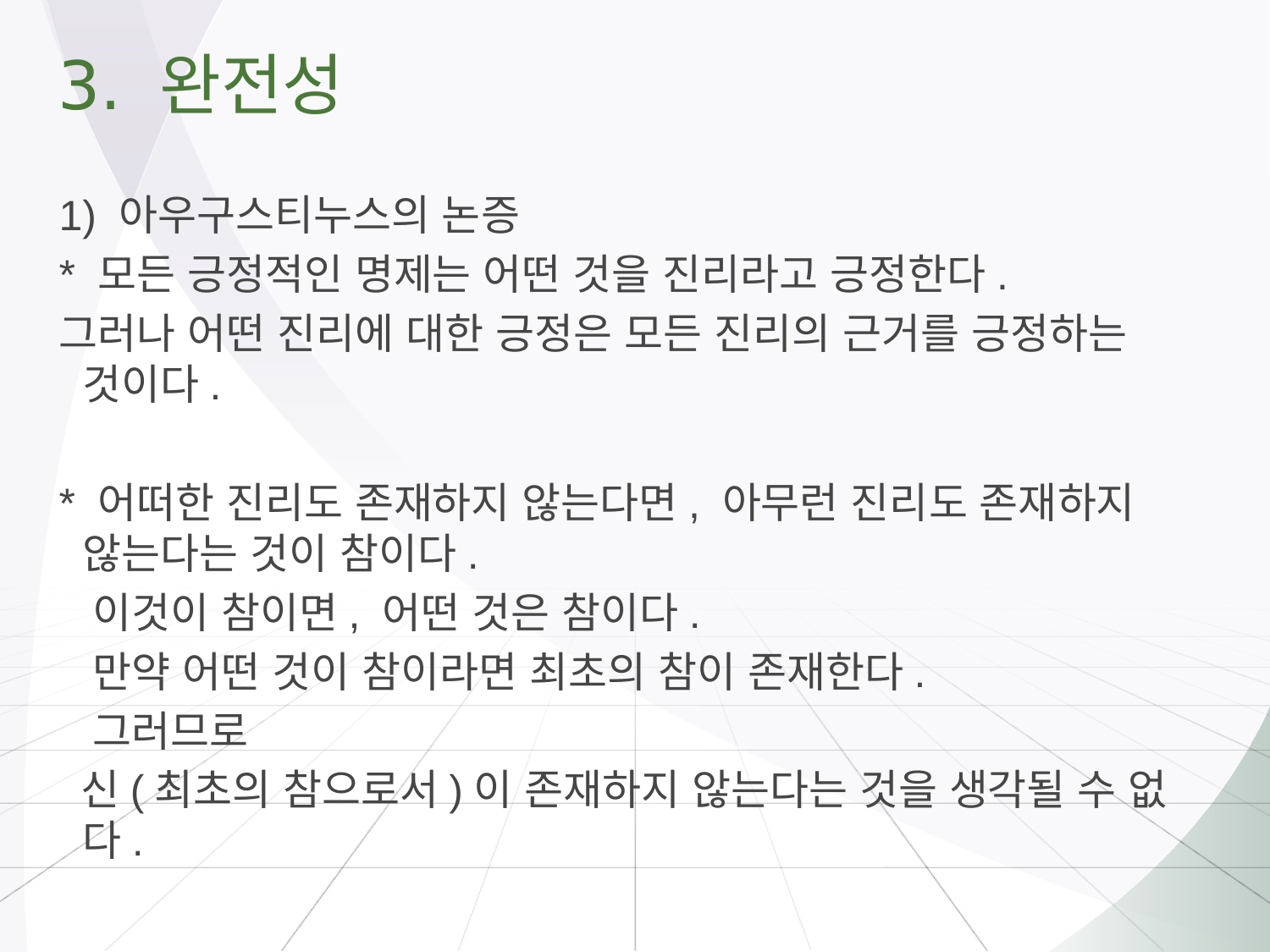

# 3. 완전성
1) 아우구스티누스의 논증
* 모든 긍정적인 명제는 어떤 것을 진리라고 긍정한다.
그러나 어떤 진리에 대한 긍정은 모든 진리의 근거를 긍정하는 것이다.

* 어떠한 진리도 존재하지 않는다면, 아무런 진리도 존재하지 않는다는 것이 참이다.
  이것이 참이면, 어떤 것은 참이다.
  만약 어떤 것이 참이라면 최초의 참이 존재한다.
  그러므로
 신(최초의 참으로서)이 존재하지 않는다는 것을 생각될 수 없다.